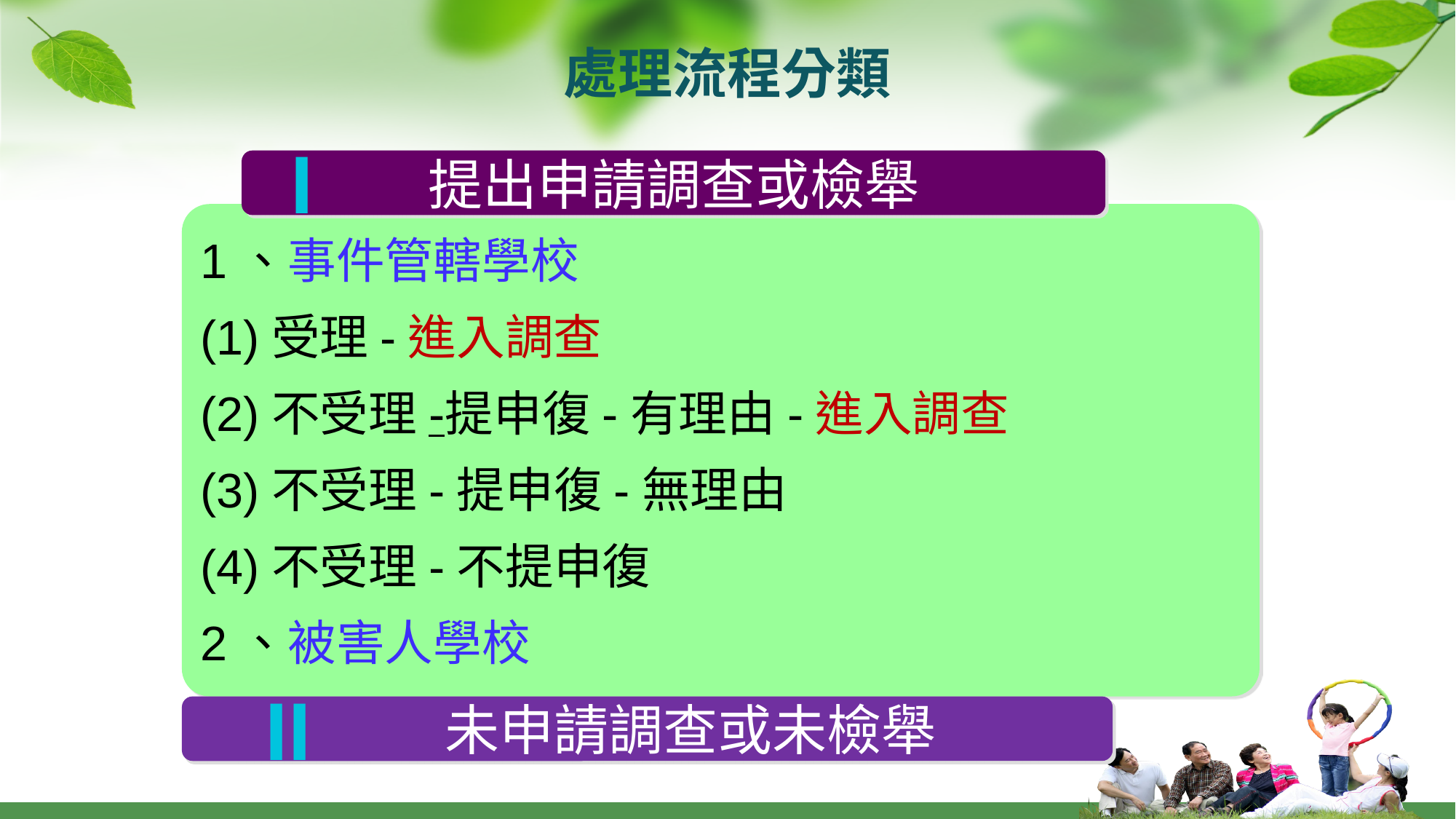

處理流程分類
I
提出申請調查或檢舉
1、事件管轄學校
(1)受理-進入調查
(2)不受理-提申復-有理由-進入調查
(3)不受理-提申復-無理由
(4)不受理-不提申復
2、被害人學校
      未申請調查或未檢舉
II